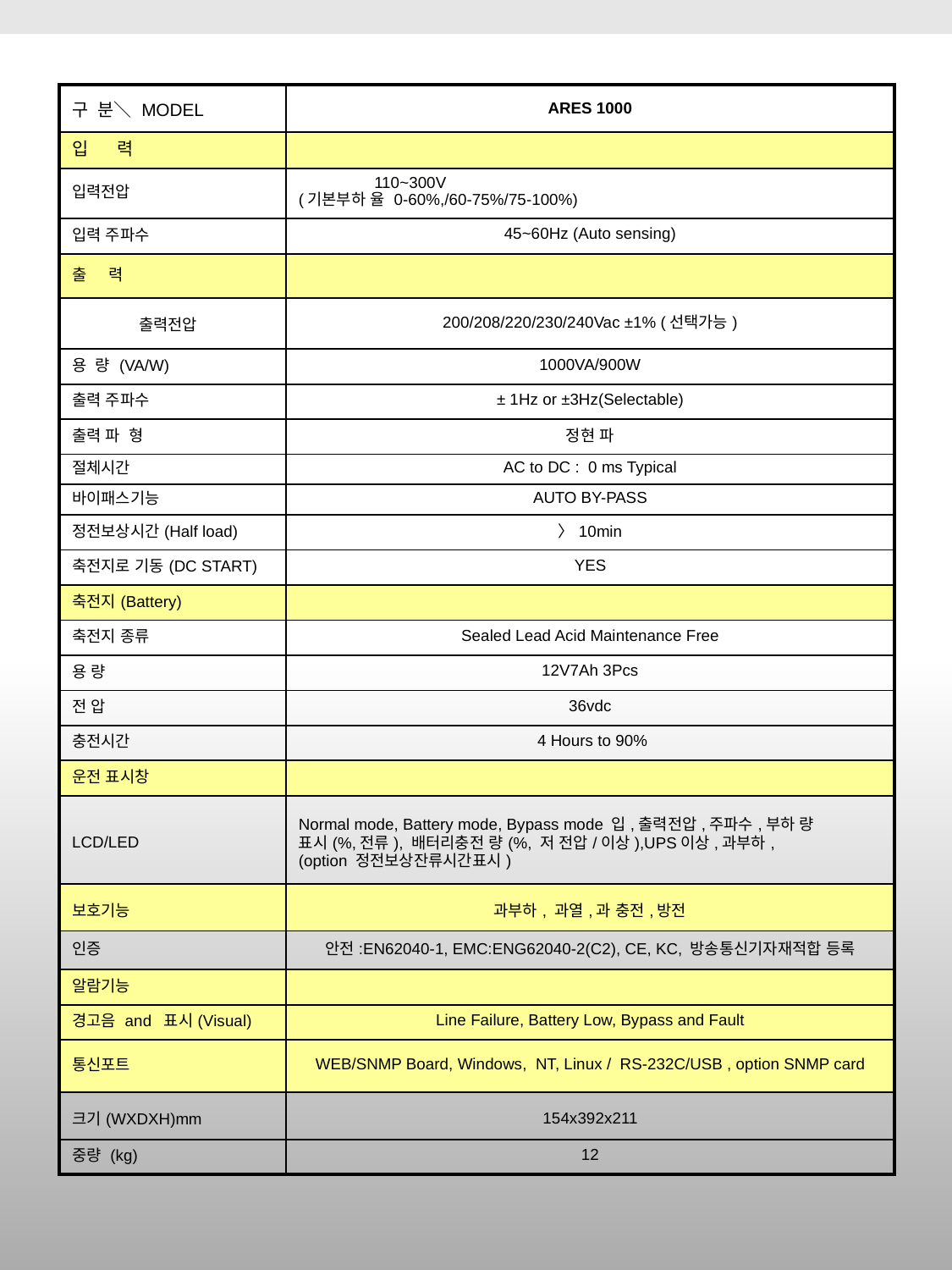

| 구 분＼ MODEL | ARES 1000 |
| --- | --- |
| 입 력 |  |
| 입력전압 | 110~300V (기본부하 율 0-60%,/60-75%/75-100%) |
| 입력 주파수 | 45~60Hz (Auto sensing) |
| 출 력 |  |
| 출력전압 | 200/208/220/230/240Vac ±1% (선택가능) |
| 용 량 (VA/W) | 1000VA/900W |
| 출력 주파수 | ± 1Hz or ±3Hz(Selectable) |
| 출력 파 형 | 정현 파 |
| 절체시간 | AC to DC : 0 ms Typical |
| 바이패스기능 | AUTO BY-PASS |
| 정전보상시간(Half load) | 〉10min |
| 축전지로 기동(DC START) | YES |
| 축전지(Battery) |  |
| 축전지 종류 | Sealed Lead Acid Maintenance Free |
| 용 량 | 12V7Ah 3Pcs |
| 전 압 | 36vdc |
| 충전시간 | 4 Hours to 90% |
| 운전 표시창 |  |
| LCD/LED | Normal mode, Battery mode, Bypass mode 입,출력전압,주파수,부하 량 표시(%,전류), 배터리충전 량(%, 저 전압/이상),UPS이상,과부하, (option 정전보상잔류시간표시) |
| 보호기능 | 과부하, 과열,과 충전,방전 |
| 인증 | 안전:EN62040-1, EMC:ENG62040-2(C2), CE, KC, 방송통신기자재적합 등록 |
| 알람기능 |  |
| 경고음 and 표시(Visual) | Line Failure, Battery Low, Bypass and Fault |
| 통신포트 | WEB/SNMP Board, Windows, NT, Linux / RS-232C/USB , option SNMP card |
| 크기(WXDXH)mm | 154x392x211 |
| 중량 (kg) | 12 |